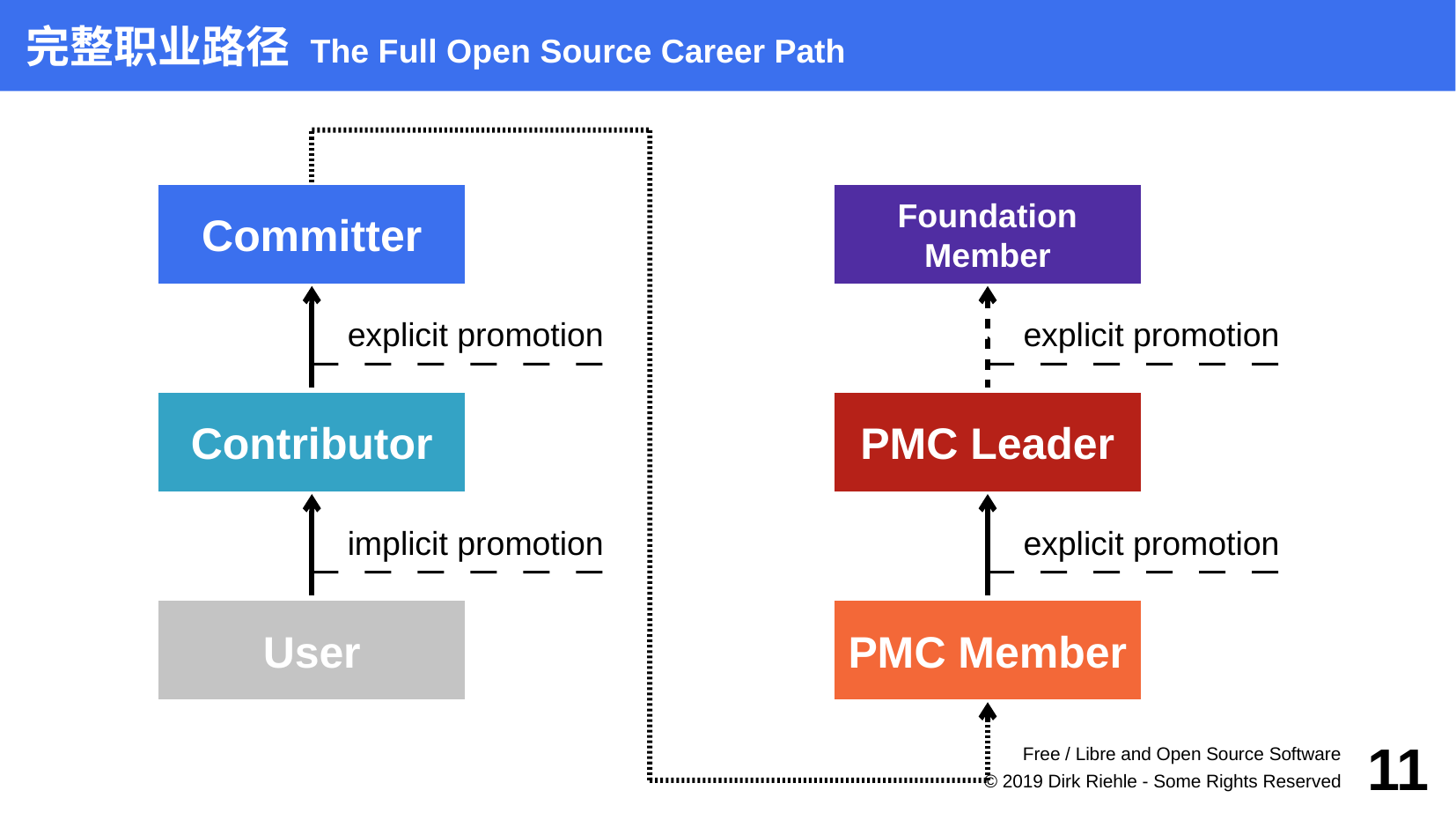

完整职业路径 The Full Open Source Career Path

Committer
Foundation
Member
explicit promotion
explicit promotion

Contributor
PMC Leader
implicit promotion
explicit promotion

User
PMC Member

Free / Libre and Open Source Software
11
© 2019 Dirk Riehle - Some Rights Reserved